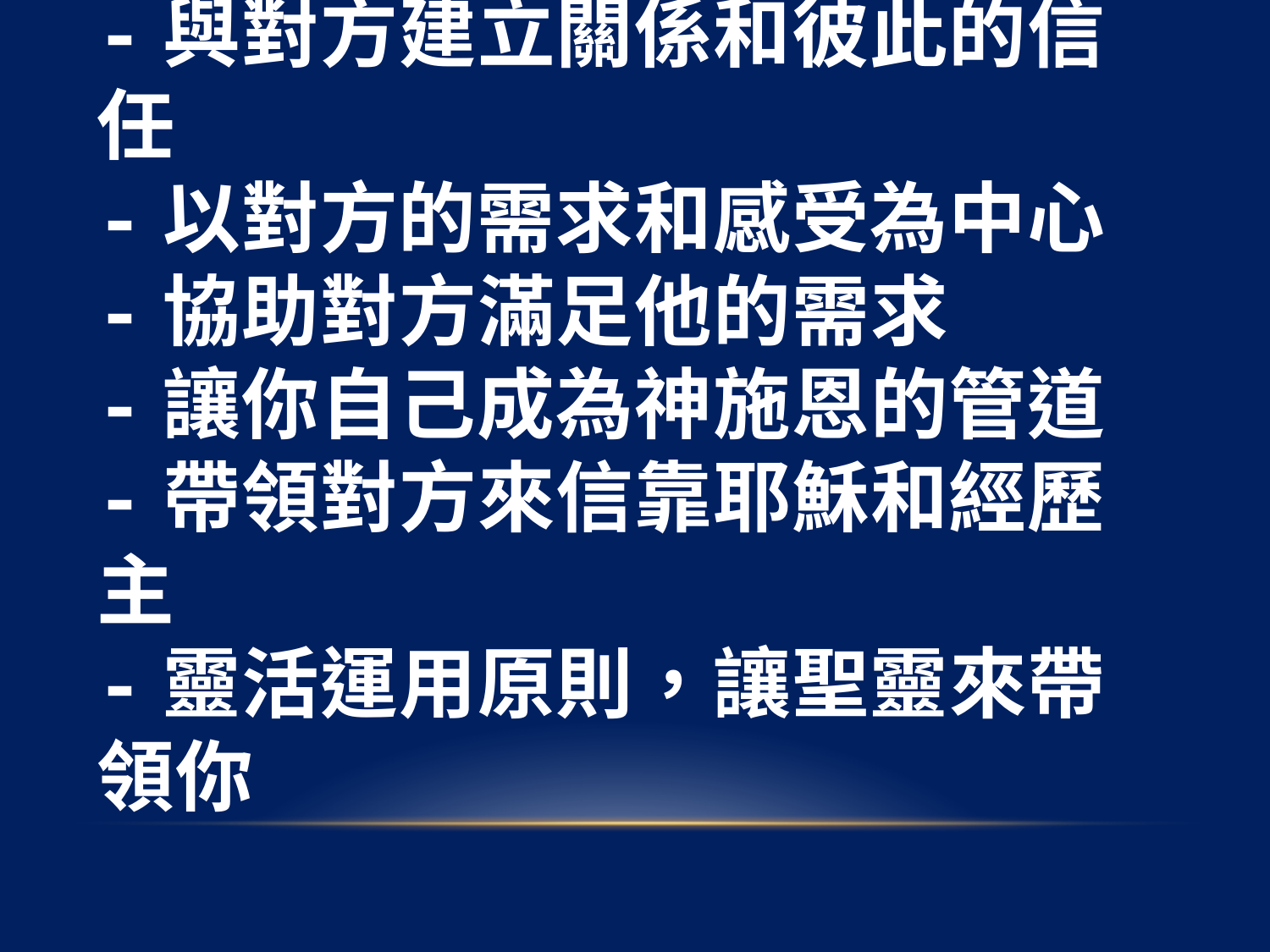

# 總結 -探訪是關懷行動的一個過程 -與對方建立關係和彼此的信任 -以對方的需求和感受為中心 -協助對方滿足他的需求 -讓你自己成為神施恩的管道 -帶領對方來信靠耶穌和經歷主 -靈活運用原則，讓聖靈來帶領你